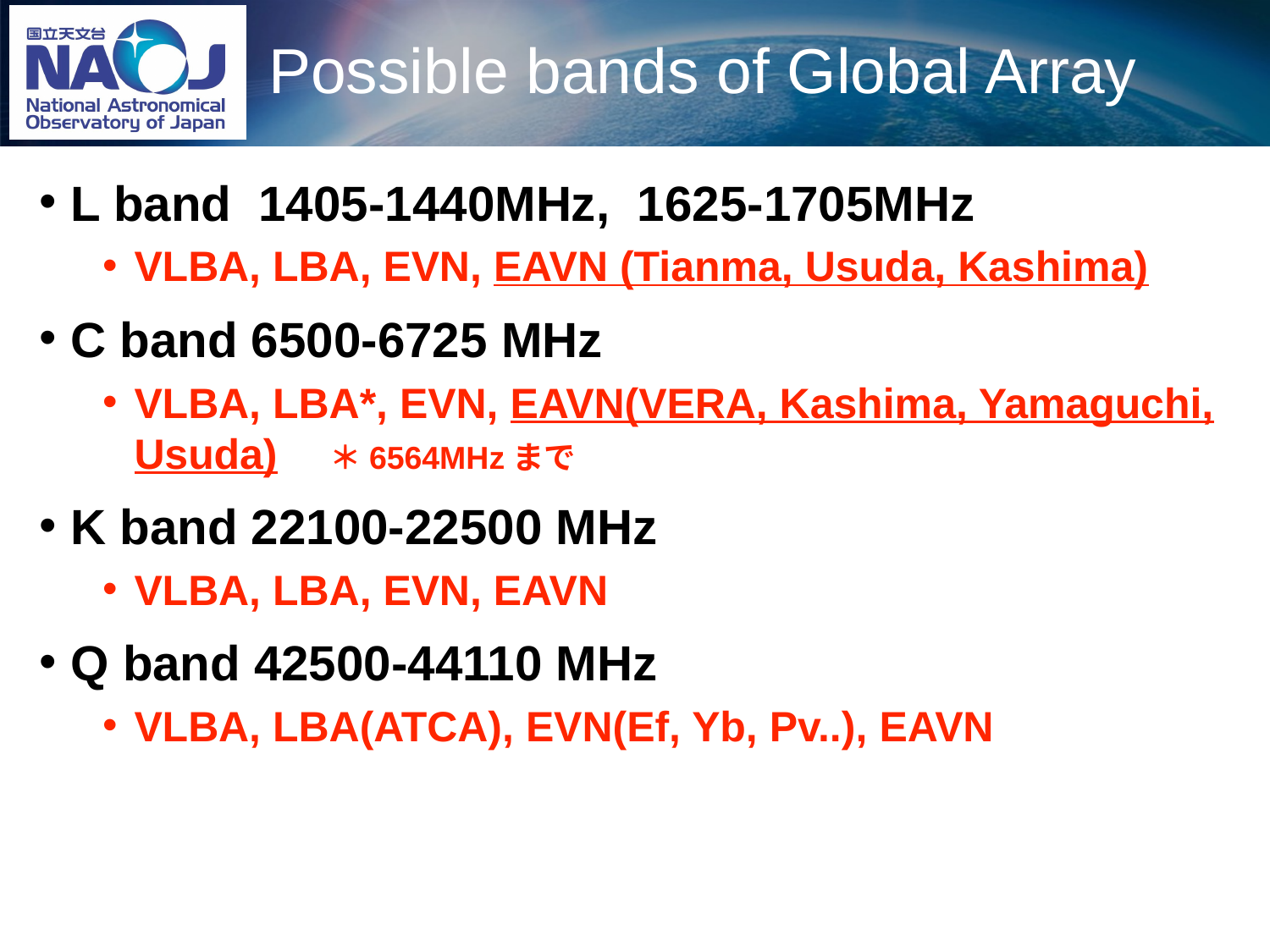

# Possible bands of Global Array
L band  1405-1440MHz,  1625-1705MHz
VLBA, LBA, EVN, EAVN (Tianma, Usuda, Kashima)
C band 6500-6725 MHz
VLBA, LBA*, EVN, EAVN(VERA, Kashima, Yamaguchi, Usuda)　＊6564MHzまで
K band 22100-22500 MHz
VLBA, LBA, EVN, EAVN
Q band 42500-44110 MHz
VLBA, LBA(ATCA), EVN(Ef, Yb, Pv..), EAVN